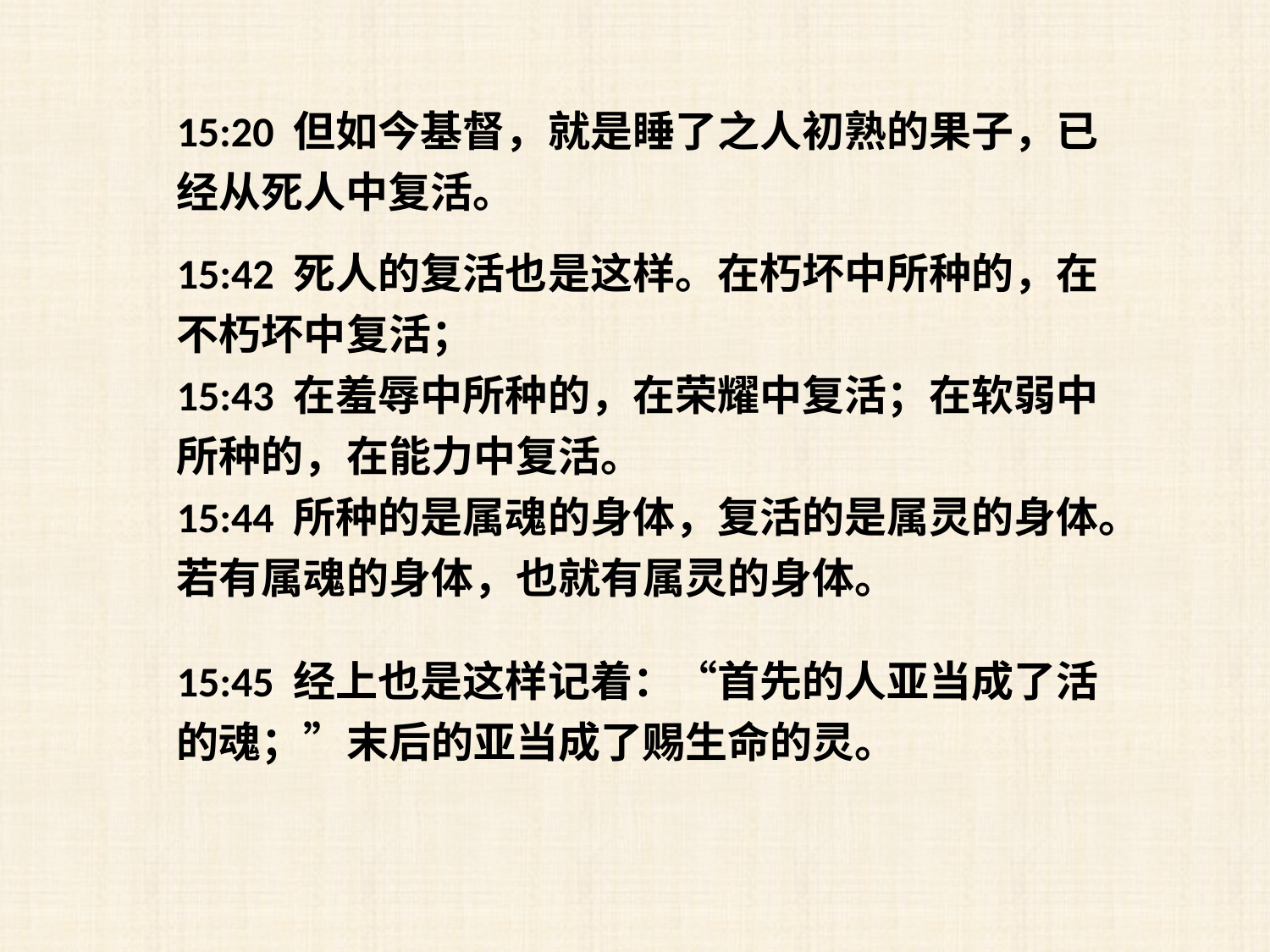

15:20 但如今基督，就是睡了之人初熟的果子，已经从死人中复活。
15:42 死人的复活也是这样。在朽坏中所种的，在不朽坏中复活；
15:43 在羞辱中所种的，在荣耀中复活；在软弱中所种的，在能力中复活。
15:44 所种的是属魂的身体，复活的是属灵的身体。若有属魂的身体，也就有属灵的身体。
15:45 经上也是这样记着：“首先的人亚当成了活的魂；”末后的亚当成了赐生命的灵。